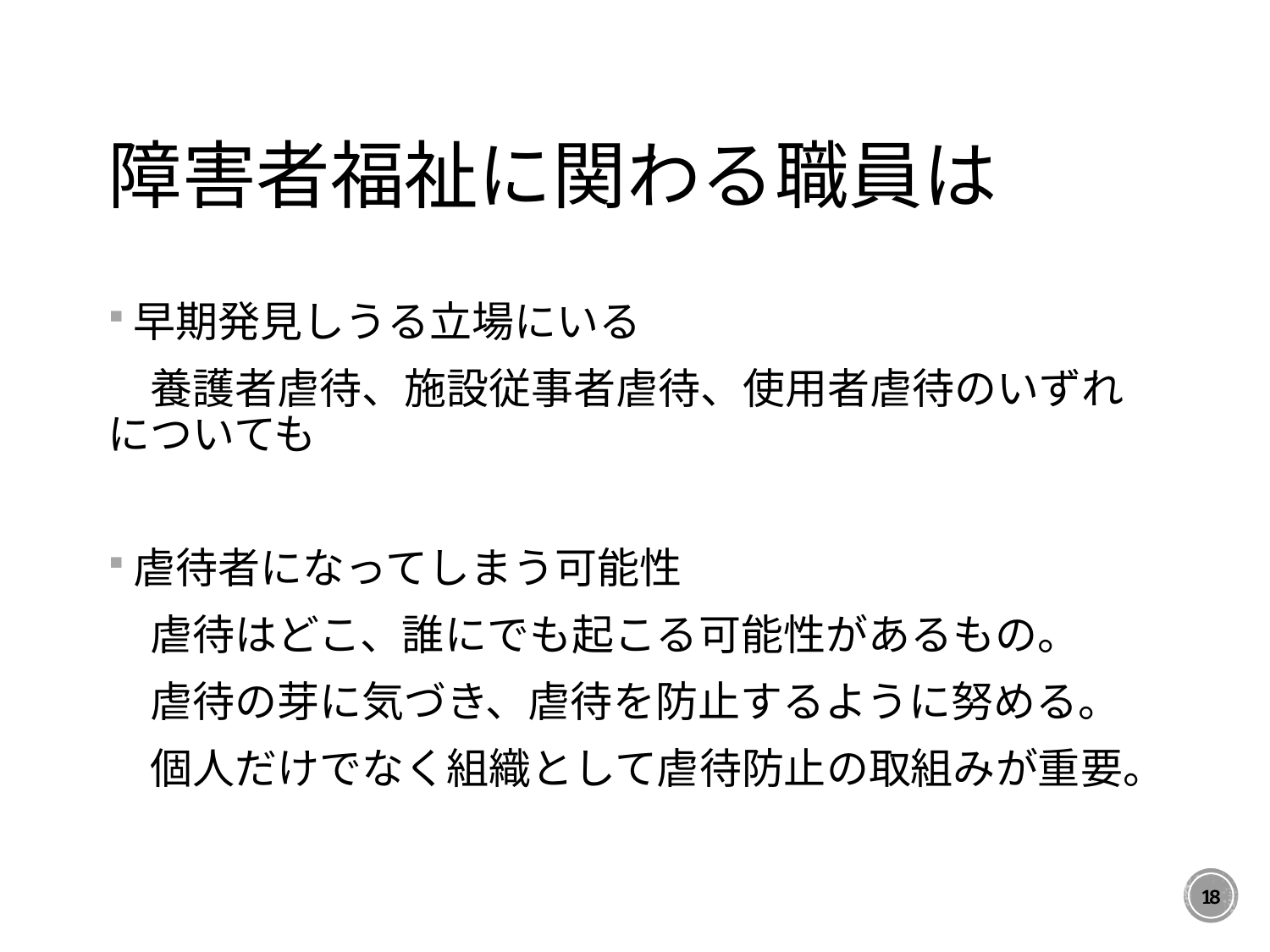

# 障害者福祉に関わる職員は
早期発見しうる立場にいる
　養護者虐待、施設従事者虐待、使用者虐待のいずれについても

虐待者になってしまう可能性
　虐待はどこ、誰にでも起こる可能性があるもの。
　虐待の芽に気づき、虐待を防止するように努める。
　個人だけでなく組織として虐待防止の取組みが重要。

18